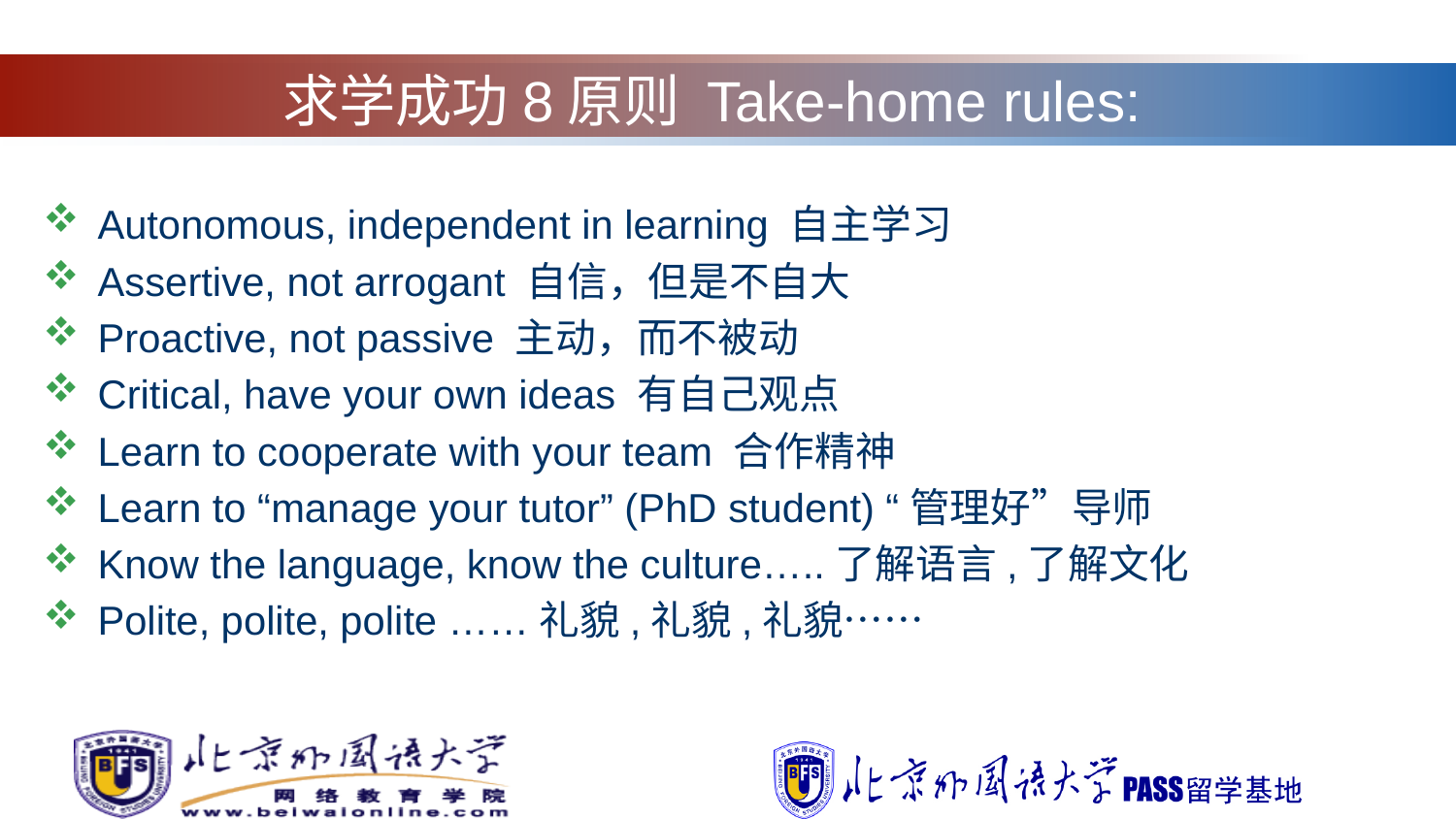

求学成功8原则 Take-home rules:
Autonomous, independent in learning 自主学习
Assertive, not arrogant 自信，但是不自大
Proactive, not passive 主动，而不被动
Critical, have your own ideas 有自己观点
Learn to cooperate with your team 合作精神
Learn to “manage your tutor” (PhD student) “管理好”导师
Know the language, know the culture…..了解语言,了解文化
Polite, polite, polite ……礼貌,礼貌,礼貌……